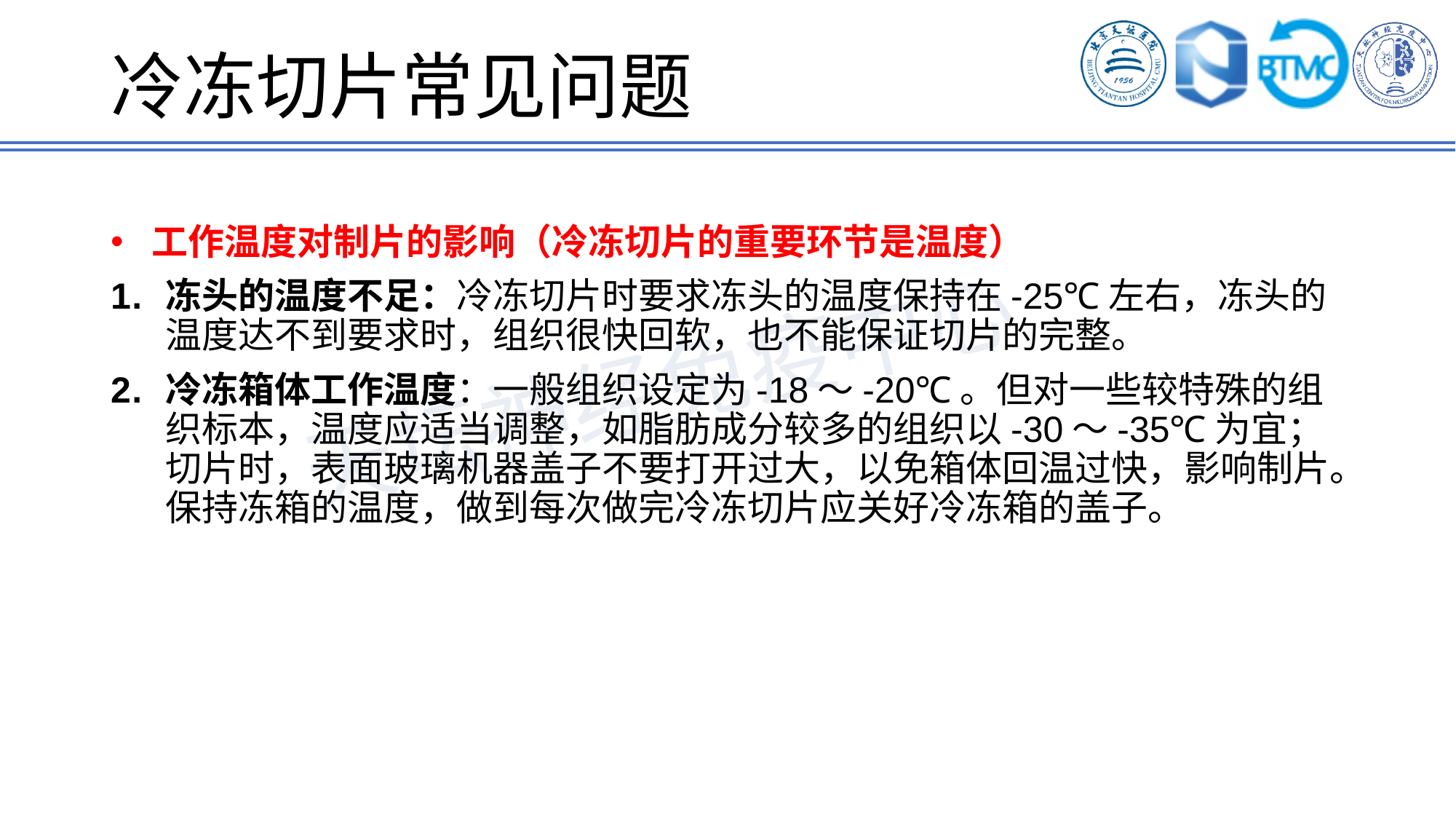

冷冻切片常见问题
工作温度对制片的影响（冷冻切片的重要环节是温度）
冻头的温度不足：冷冻切片时要求冻头的温度保持在-25℃左右，冻头的温度达不到要求时，组织很快回软，也不能保证切片的完整。
冷冻箱体工作温度：一般组织设定为-18～-20℃。但对一些较特殊的组织标本，温度应适当调整，如脂肪成分较多的组织以-30～-35℃为宜；切片时，表面玻璃机器盖子不要打开过大，以免箱体回温过快，影响制片。保持冻箱的温度，做到每次做完冷冻切片应关好冷冻箱的盖子。